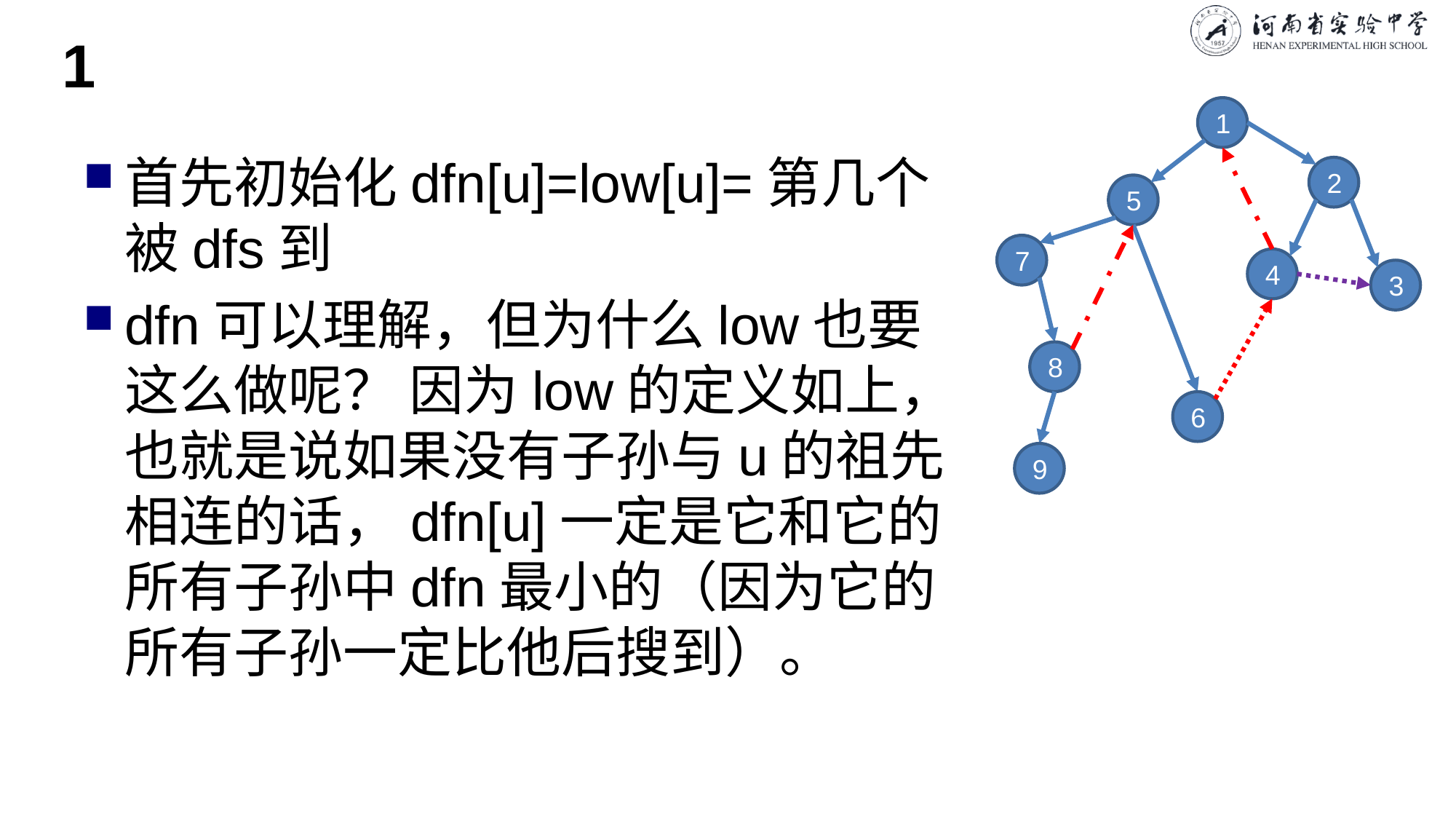

# 1
1
首先初始化dfn[u]=low[u]=第几个被dfs到
dfn可以理解，但为什么low也要这么做呢？ 因为low的定义如上，也就是说如果没有子孙与u的祖先相连的话，dfn[u]一定是它和它的所有子孙中dfn最小的（因为它的所有子孙一定比他后搜到）。
2
5
7
4
3
8
6
9